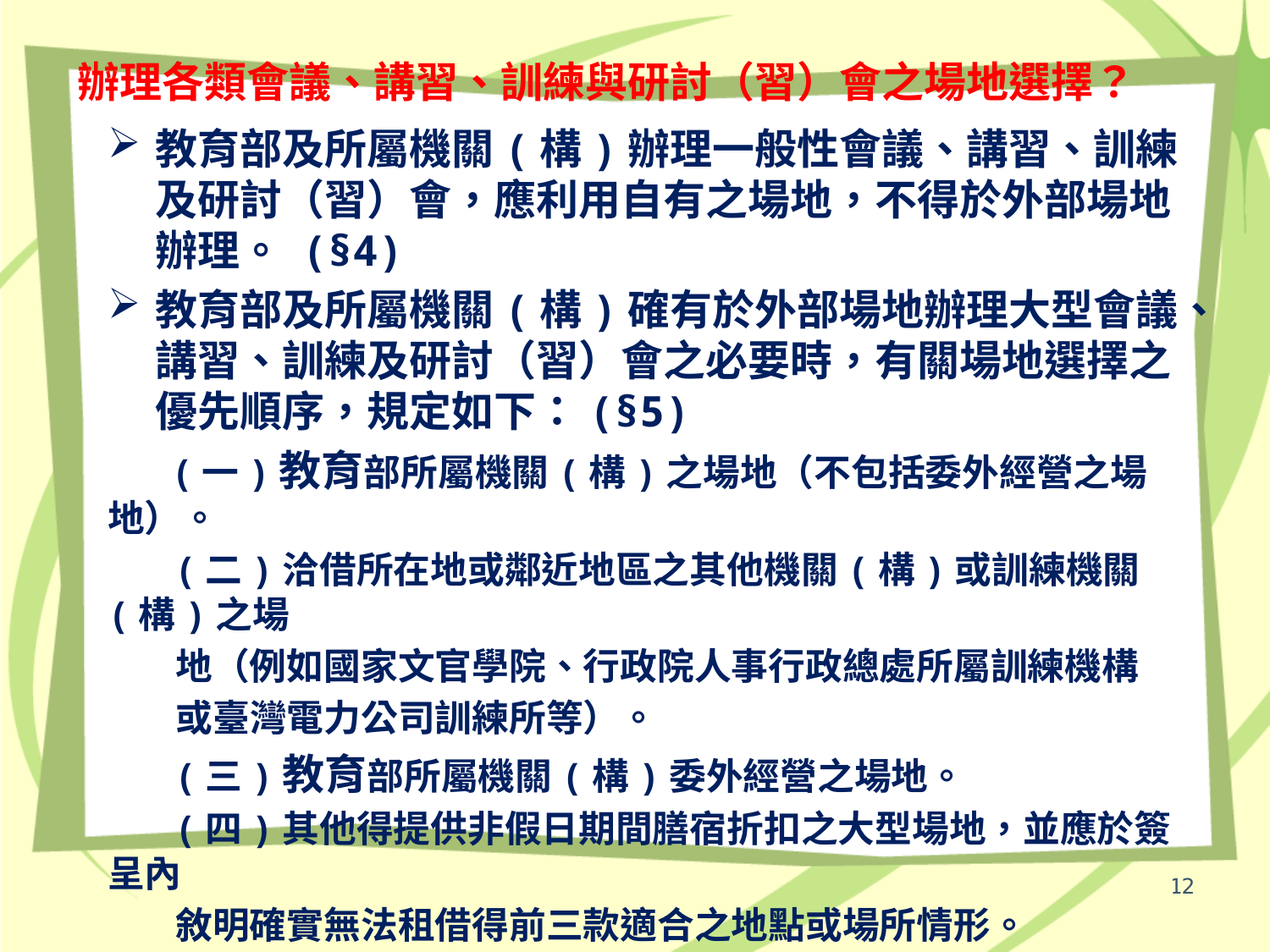

# 辦理各類會議、講習、訓練與研討（習）會之場地選擇？
教育部及所屬機關(構)辦理一般性會議、講習、訓練及研討（習）會，應利用自有之場地，不得於外部場地辦理。 (§4)
教育部及所屬機關(構)確有於外部場地辦理大型會議、講習、訓練及研討（習）會之必要時，有關場地選擇之優先順序，規定如下：(§5)
   (一)教育部所屬機關(構)之場地（不包括委外經營之場地）。
   (二)洽借所在地或鄰近地區之其他機關(構)或訓練機關(構)之場
       地（例如國家文官學院、行政院人事行政總處所屬訓練機構
       或臺灣電力公司訓練所等）。
   (三)教育部所屬機關(構)委外經營之場地。
   (四)其他得提供非假日期間膳宿折扣之大型場地，並應於簽呈內
       敘明確實無法租借得前三款適合之地點或場所情形。
(教育部及所屬機關(構)辦理各類會議講習訓練與研討(習)會管理要點)

(教育部補(捐)助及委辦經費核撥結報作業要點)
12